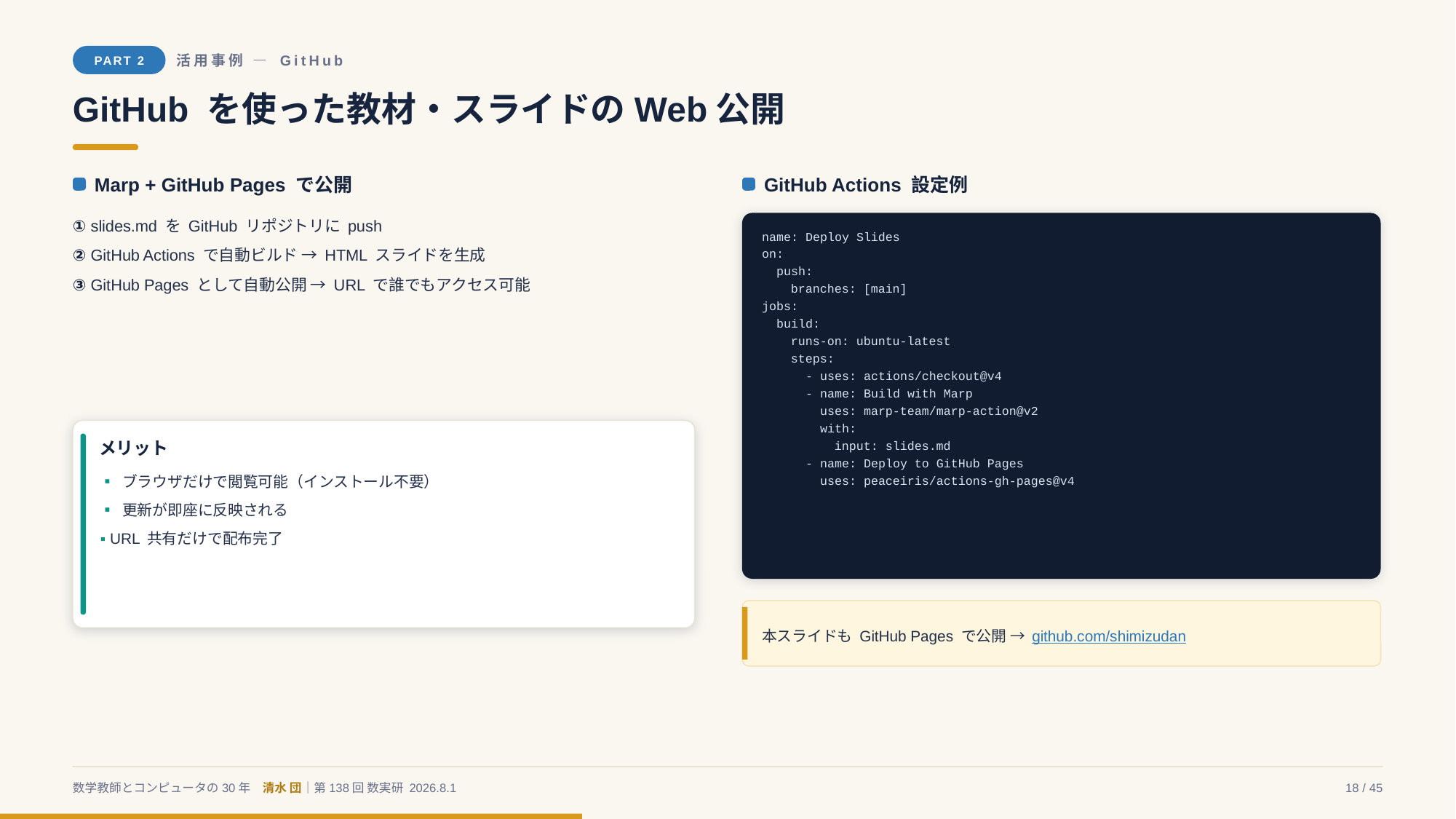

PART 2
活用事例 ― GitHub
GitHub を使った教材・スライドのWeb公開

Marp + GitHub Pages で公開
GitHub Actions 設定例

① slides.md を GitHub リポジトリに push
② GitHub Actions で自動ビルド → HTML スライドを生成
③ GitHub Pages として自動公開 → URL で誰でもアクセス可能

name: Deploy Slides
on:
  push:
    branches: [main]
jobs:
  build:
    runs-on: ubuntu-latest
    steps:
      - uses: actions/checkout@v4
      - name: Build with Marp
        uses: marp-team/marp-action@v2
        with:
          input: slides.md
      - name: Deploy to GitHub Pages
        uses: peaceiris/actions-gh-pages@v4

メリット

▪ ブラウザだけで閲覧可能（インストール不要）
▪ 更新が即座に反映される
▪ URL 共有だけで配布完了

本スライドも GitHub Pages で公開 → github.com/shimizudan

数学教師とコンピュータの30年　清水 団｜第138回 数実研 2026.8.1
18 / 45